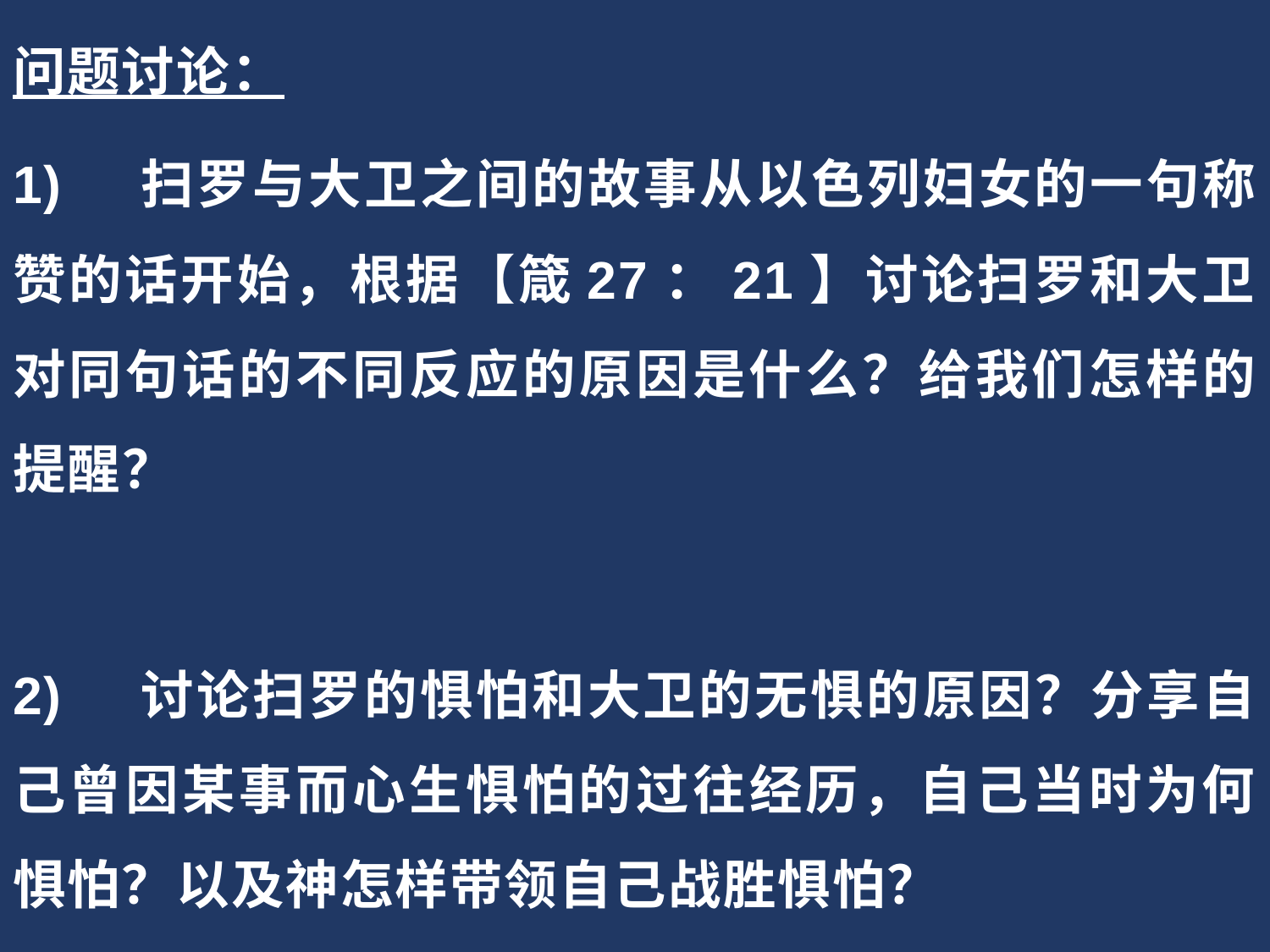

问题讨论：
1)	扫罗与大卫之间的故事从以色列妇女的一句称赞的话开始，根据【箴27：21】讨论扫罗和大卫对同句话的不同反应的原因是什么？给我们怎样的提醒？

2)	讨论扫罗的惧怕和大卫的无惧的原因？分享自己曾因某事而心生惧怕的过往经历，自己当时为何惧怕？以及神怎样带领自己战胜惧怕？